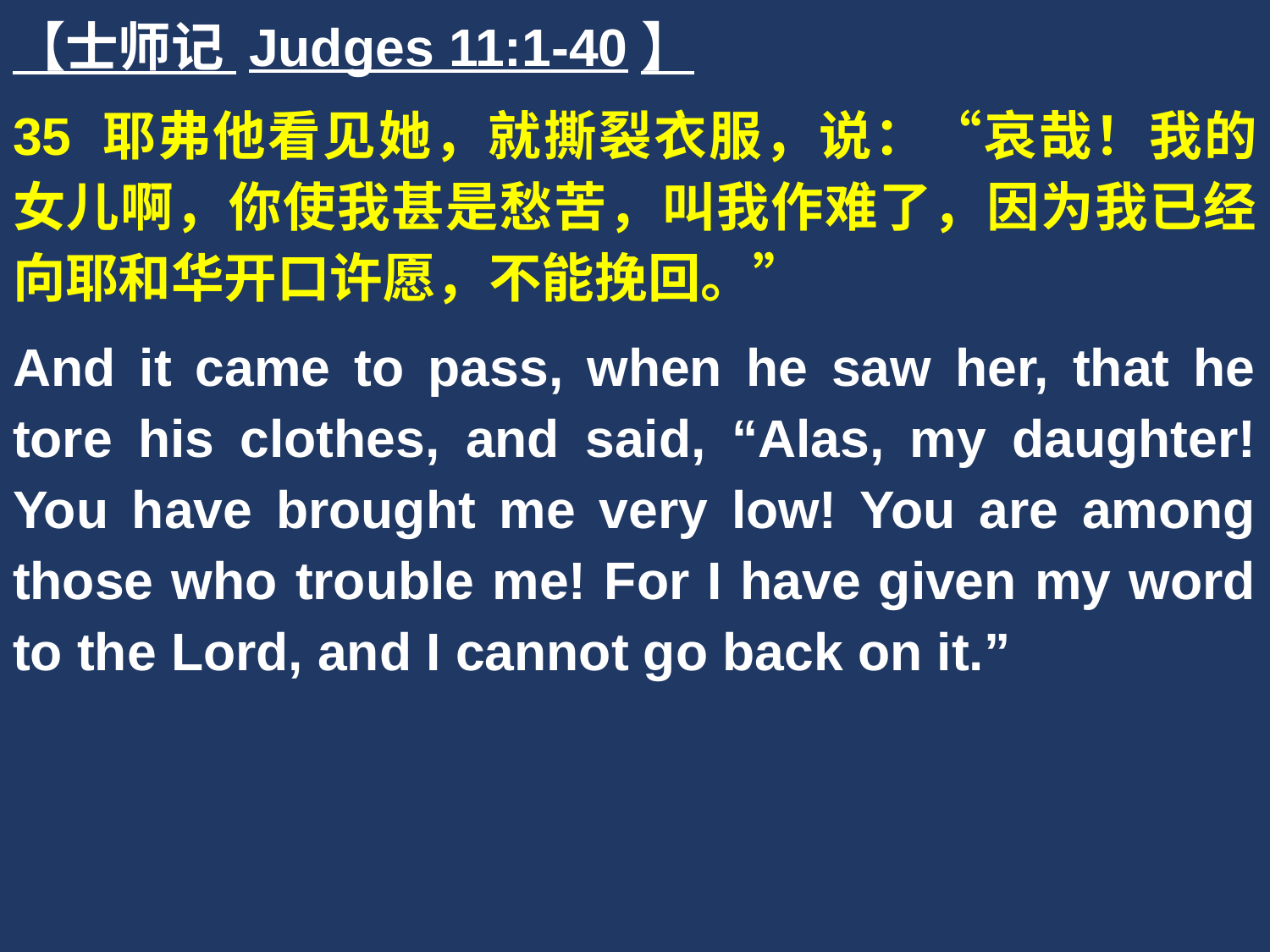

【士师记 Judges 11:1-40】
35 耶弗他看见她，就撕裂衣服，说：“哀哉！我的女儿啊，你使我甚是愁苦，叫我作难了，因为我已经向耶和华开口许愿，不能挽回。”
And it came to pass, when he saw her, that he tore his clothes, and said, “Alas, my daughter! You have brought me very low! You are among those who trouble me! For I have given my word to the Lord, and I cannot go back on it.”